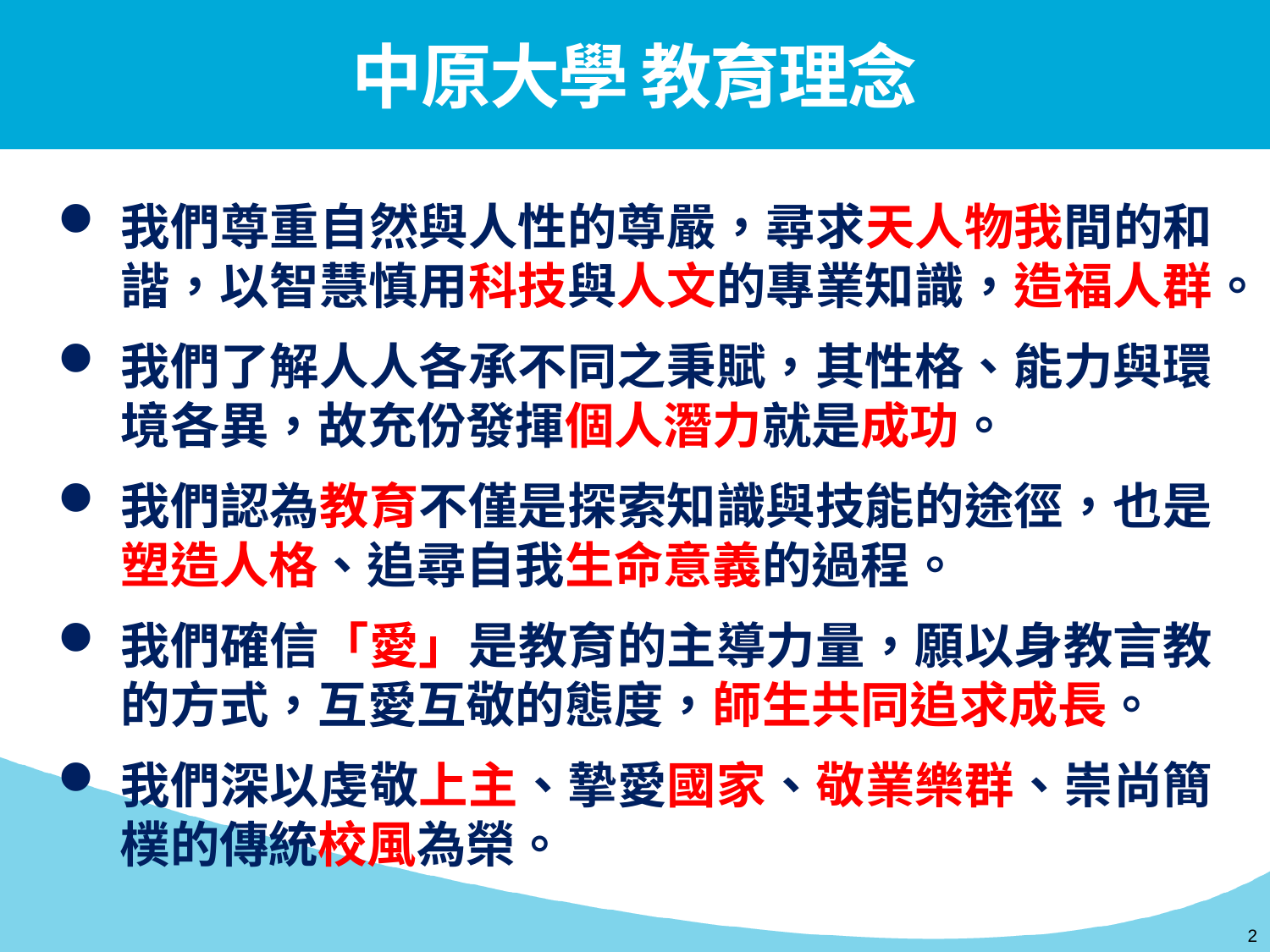

中原大學 教育理念
我們尊重自然與人性的尊嚴，尋求天人物我間的和諧，以智慧慎用科技與人文的專業知識，造福人群。
我們了解人人各承不同之秉賦，其性格、能力與環境各異，故充份發揮個人潛力就是成功。
我們認為教育不僅是探索知識與技能的途徑，也是塑造人格、追尋自我生命意義的過程。
我們確信「愛」是教育的主導力量，願以身教言教的方式，互愛互敬的態度，師生共同追求成長。
我們深以虔敬上主、摯愛國家、敬業樂群、崇尚簡樸的傳統校風為榮。
2